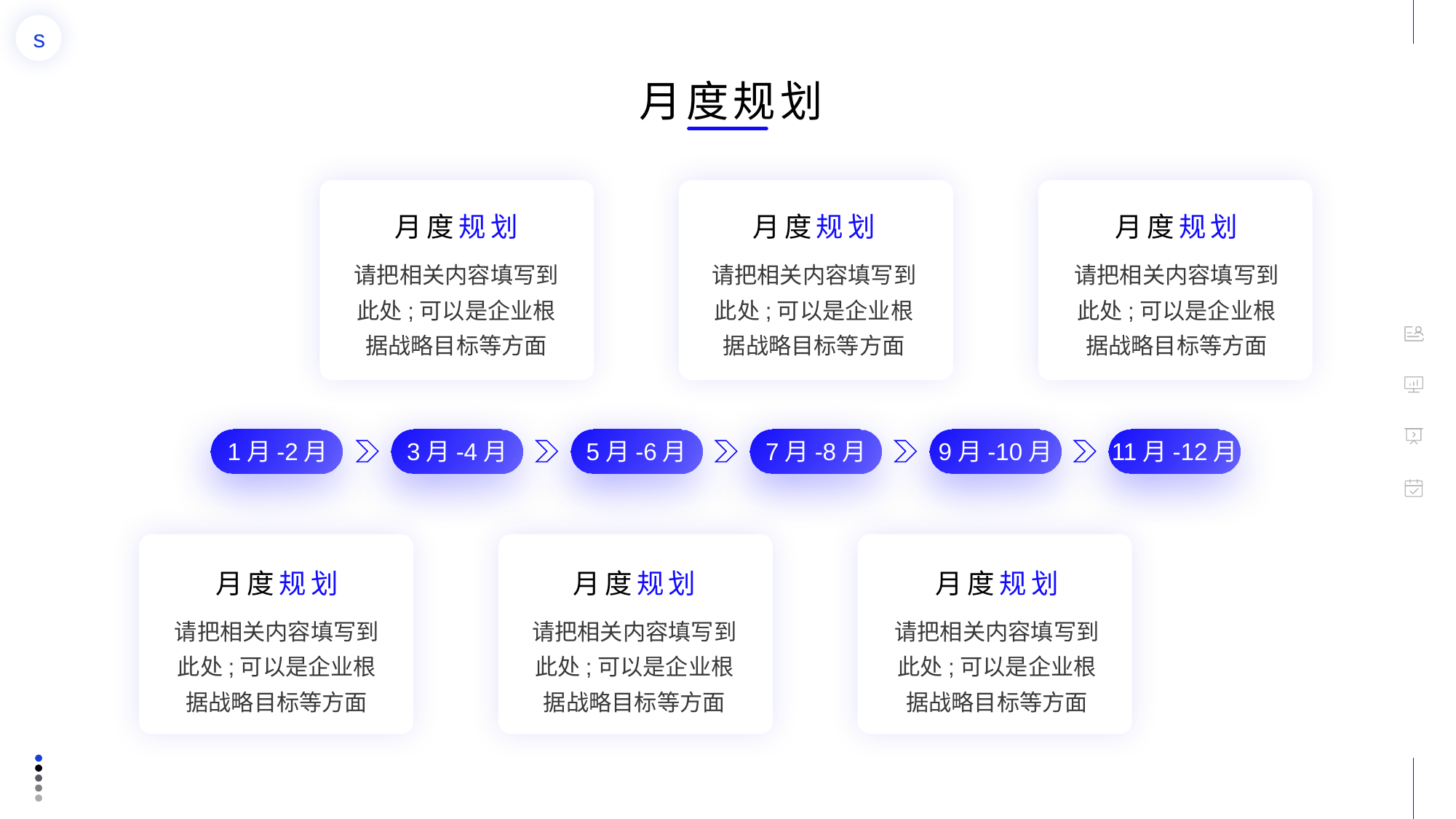

月度规划

月度规划
月度规划
月度规划
请把相关内容填写到此处;可以是企业根据战略目标等方面
请把相关内容填写到此处;可以是企业根据战略目标等方面
请把相关内容填写到此处;可以是企业根据战略目标等方面

1月-2月
3月-4月
5月-6月
7月-8月
9月-10月
11月-12月

月度规划
月度规划
月度规划
请把相关内容填写到此处;可以是企业根据战略目标等方面
请把相关内容填写到此处;可以是企业根据战略目标等方面
请把相关内容填写到此处;可以是企业根据战略目标等方面